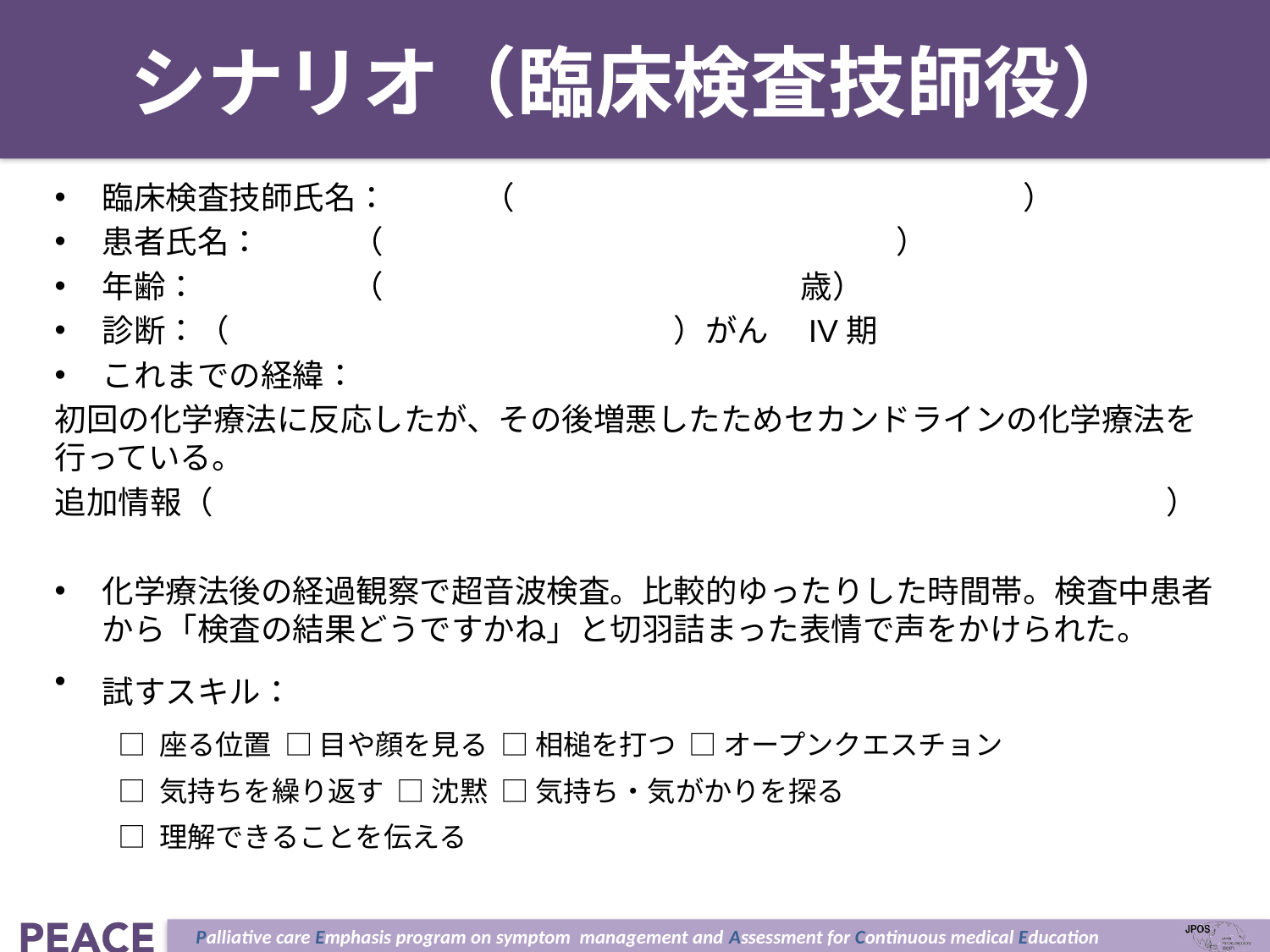

# シナリオ（臨床検査技師役）
臨床検査技師氏名：	（		　　　　　　　　　）
患者氏名：	（		　　　　　　　　　）
年齢：	（	　　　　　　　　　　歳）
診断：（				　　）がん　IV期
これまでの経緯：
初回の化学療法に反応したが、その後増悪したためセカンドラインの化学療法を行っている。
追加情報（　　　　　　　　　　　　　　　　　　　　　　　　　　　　　　）

化学療法後の経過観察で超音波検査。比較的ゆったりした時間帯。検査中患者から「検査の結果どうですかね」と切羽詰まった表情で声をかけられた。
試すスキル：
□ 座る位置  □ 目や顔を見る  □ 相槌を打つ  □ オープンクエスチョン
□ 気持ちを繰り返す  □ 沈黙  □ 気持ち・気がかりを探る
□ 理解できることを伝える